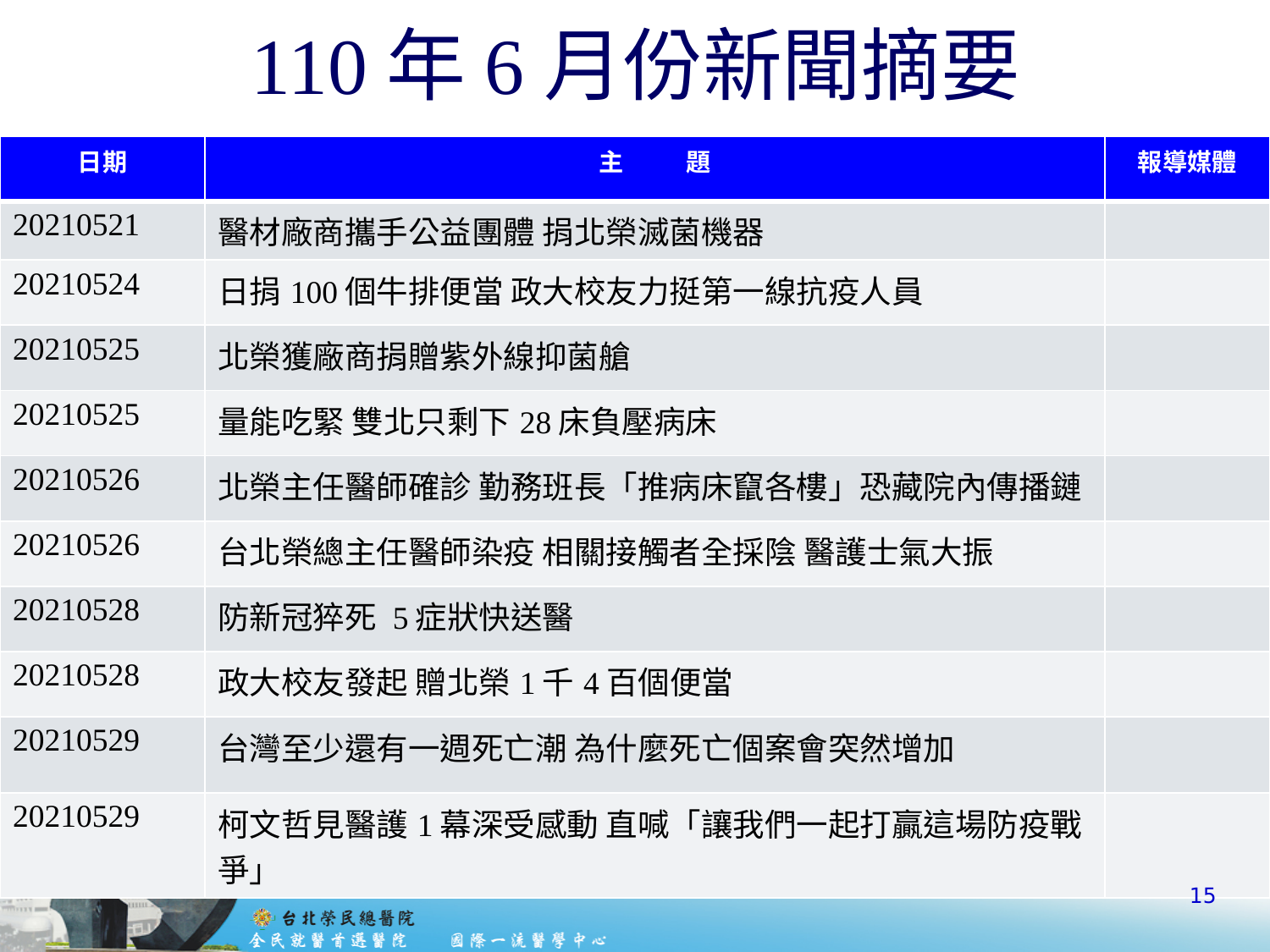

# 110年6月份新聞摘要
| 日期 | 主 題 | 報導媒體 |
| --- | --- | --- |
| 20210521 | 醫材廠商攜手公益團體 捐北榮滅菌機器 |  |
| 20210524 | 日捐100個牛排便當 政大校友力挺第一線抗疫人員 |  |
| 20210525 | 北榮獲廠商捐贈紫外線抑菌艙 |  |
| 20210525 | 量能吃緊 雙北只剩下28床負壓病床 |  |
| 20210526 | 北榮主任醫師確診 勤務班長「推病床竄各樓」恐藏院內傳播鏈 |  |
| 20210526 | 台北榮總主任醫師染疫 相關接觸者全採陰 醫護士氣大振 |  |
| 20210528 | 防新冠猝死 5症狀快送醫 |  |
| 20210528 | 政大校友發起 贈北榮1千4百個便當 |  |
| 20210529 | 台灣至少還有一週死亡潮 為什麼死亡個案會突然增加 |  |
| 20210529 | 柯文哲見醫護1幕深受感動 直喊「讓我們一起打贏這場防疫戰爭」 |  |
15